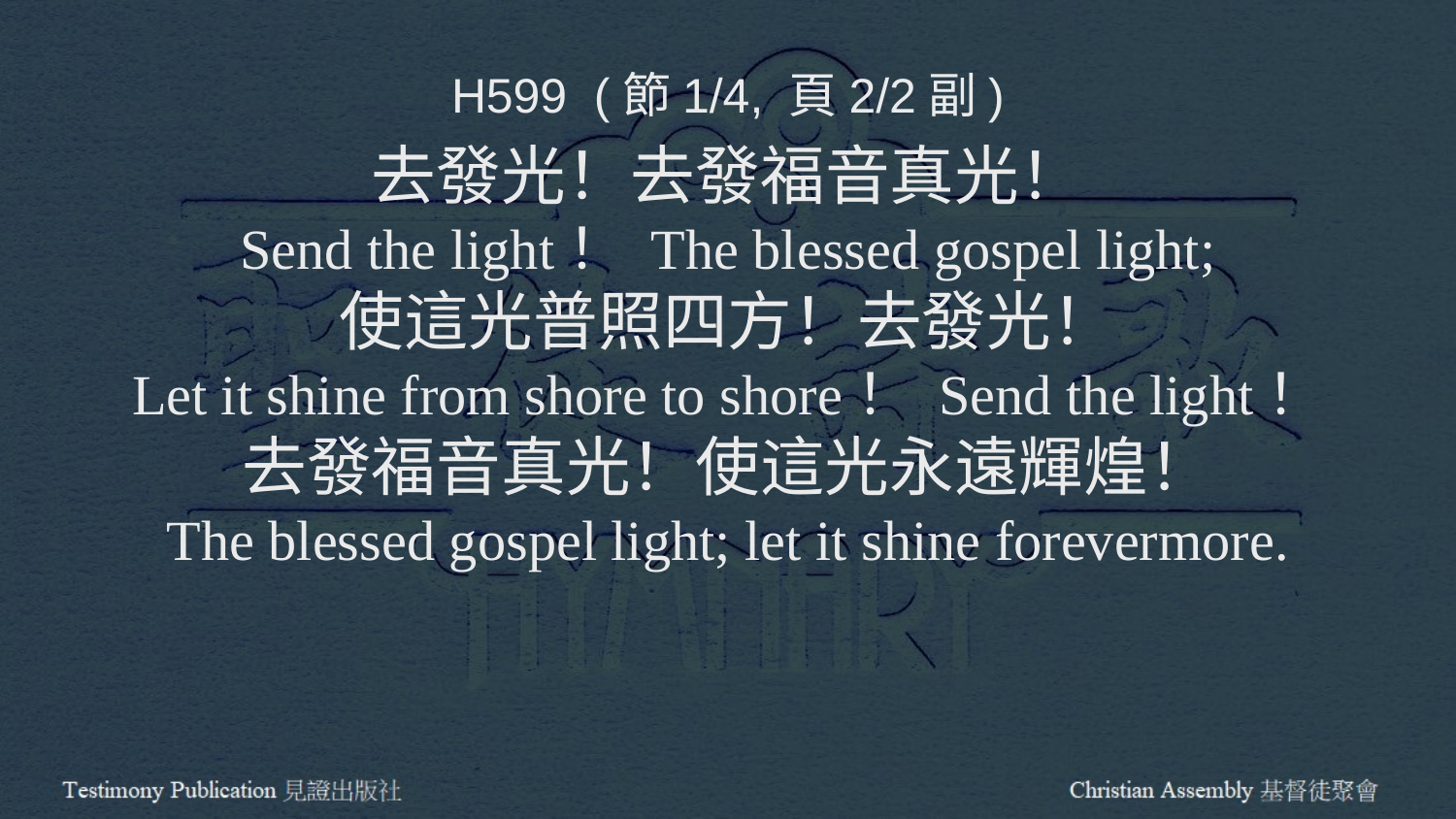

H599  (節1/4, 頁2/2副)
去發光！去發福音真光！
Send the light！ The blessed gospel light;
使這光普照四方！去發光！
Let it shine from shore to shore！ Send the light！
去發福音真光！使這光永遠輝煌！
The blessed gospel light; let it shine forevermore.